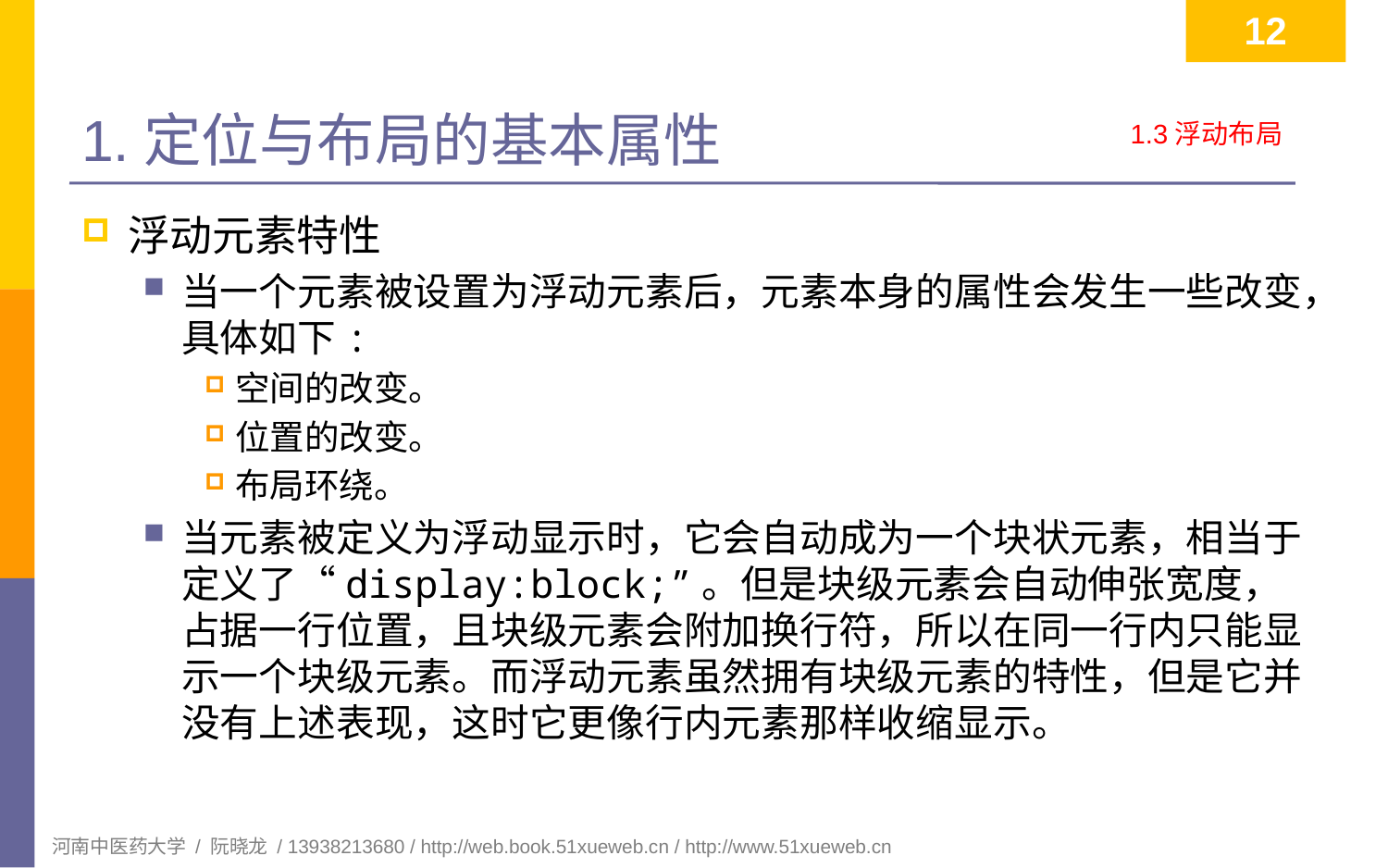

12
# 1.定位与布局的基本属性
1.3浮动布局
浮动元素特性
当一个元素被设置为浮动元素后，元素本身的属性会发生一些改变，具体如下:
空间的改变。
位置的改变。
布局环绕。
当元素被定义为浮动显示时，它会自动成为一个块状元素，相当于定义了“display:block;”。但是块级元素会自动伸张宽度，占据一行位置，且块级元素会附加换行符，所以在同一行内只能显示一个块级元素。而浮动元素虽然拥有块级元素的特性，但是它并没有上述表现，这时它更像行内元素那样收缩显示。